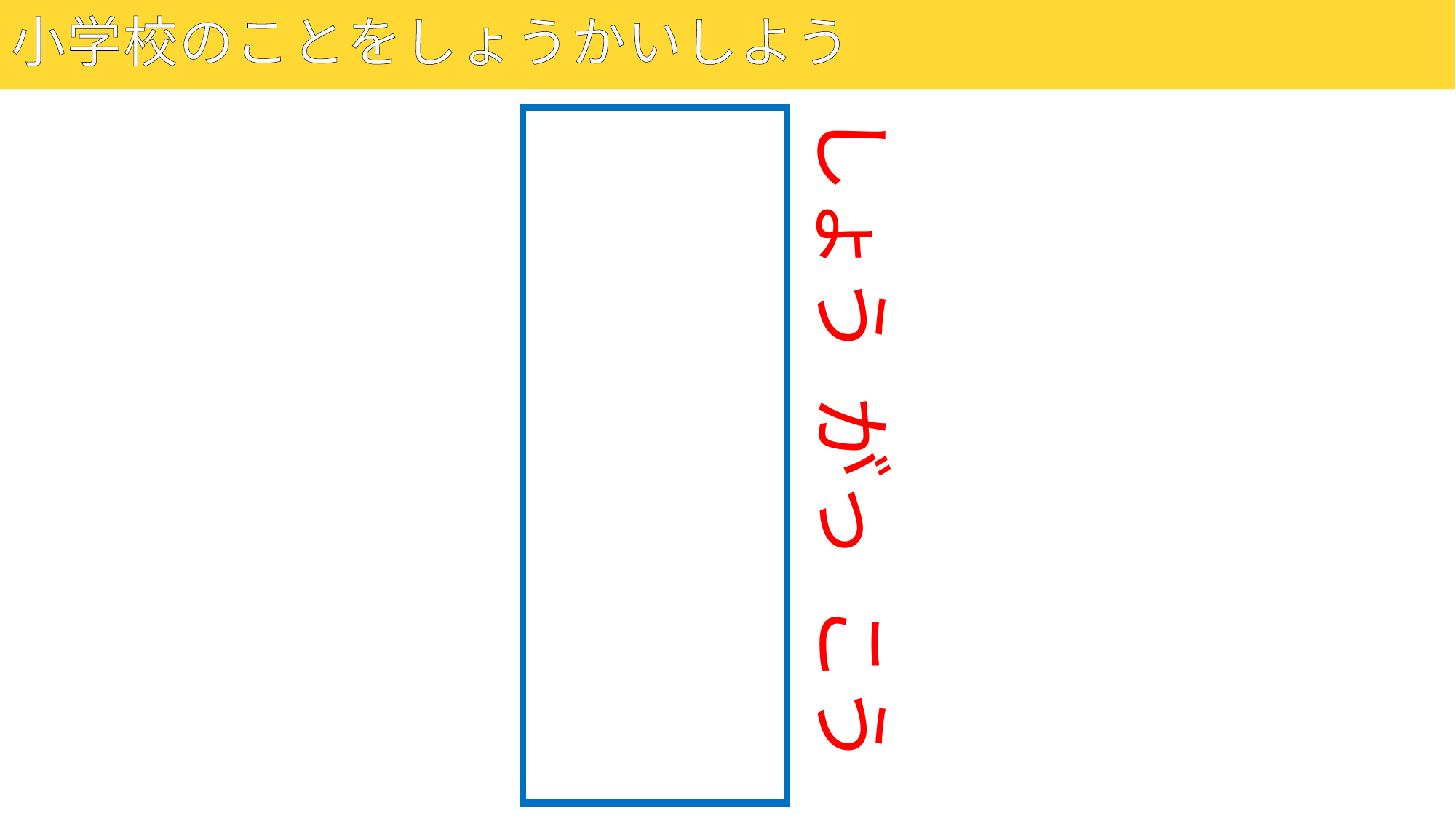

# 小学校のことをしょうかいしよう
73
しょう
小学校

がっ
こう